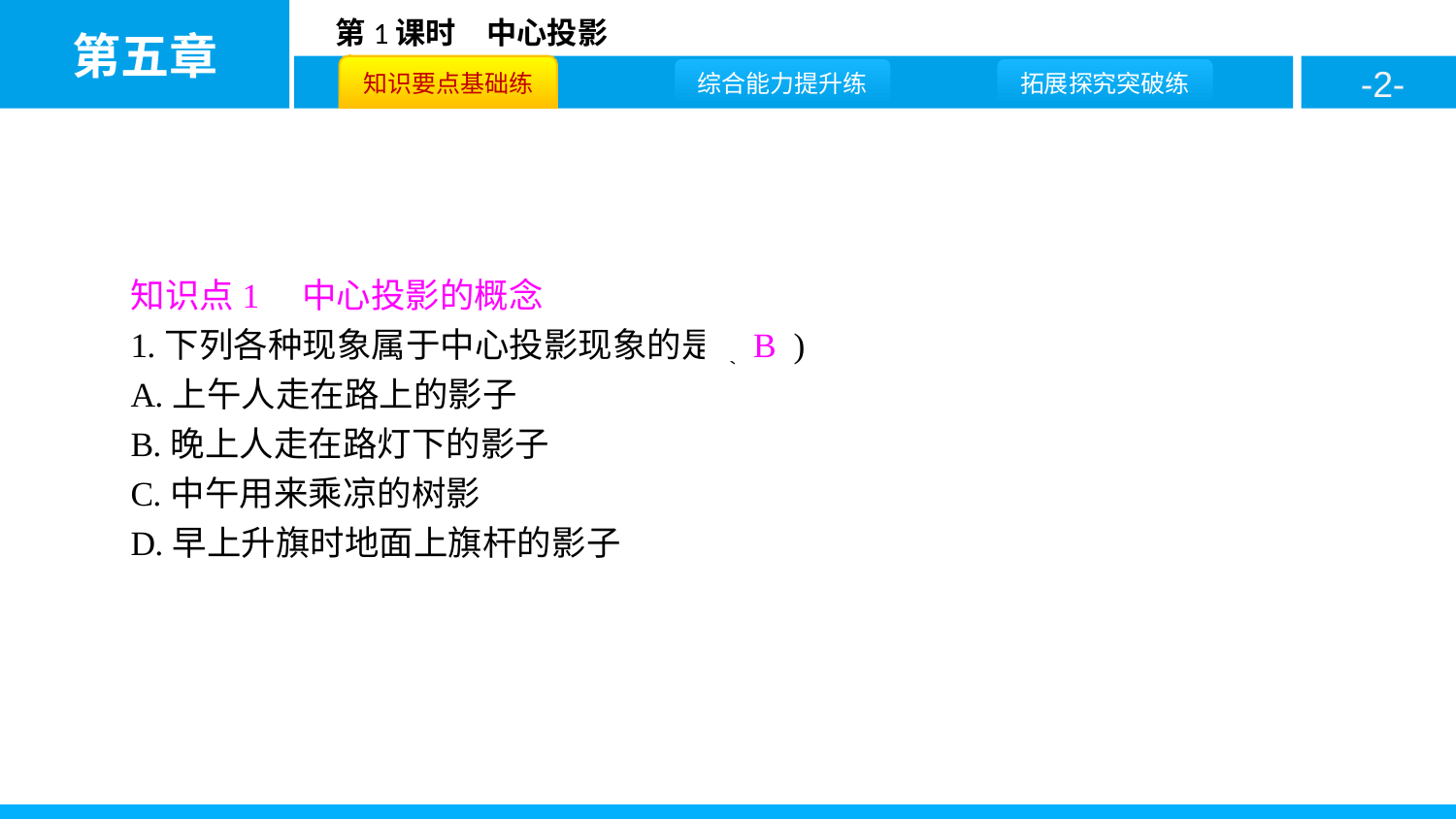

知识点1　中心投影的概念
1.下列各种现象属于中心投影现象的是(  B  )
A.上午人走在路上的影子
B.晚上人走在路灯下的影子
C.中午用来乘凉的树影
D.早上升旗时地面上旗杆的影子